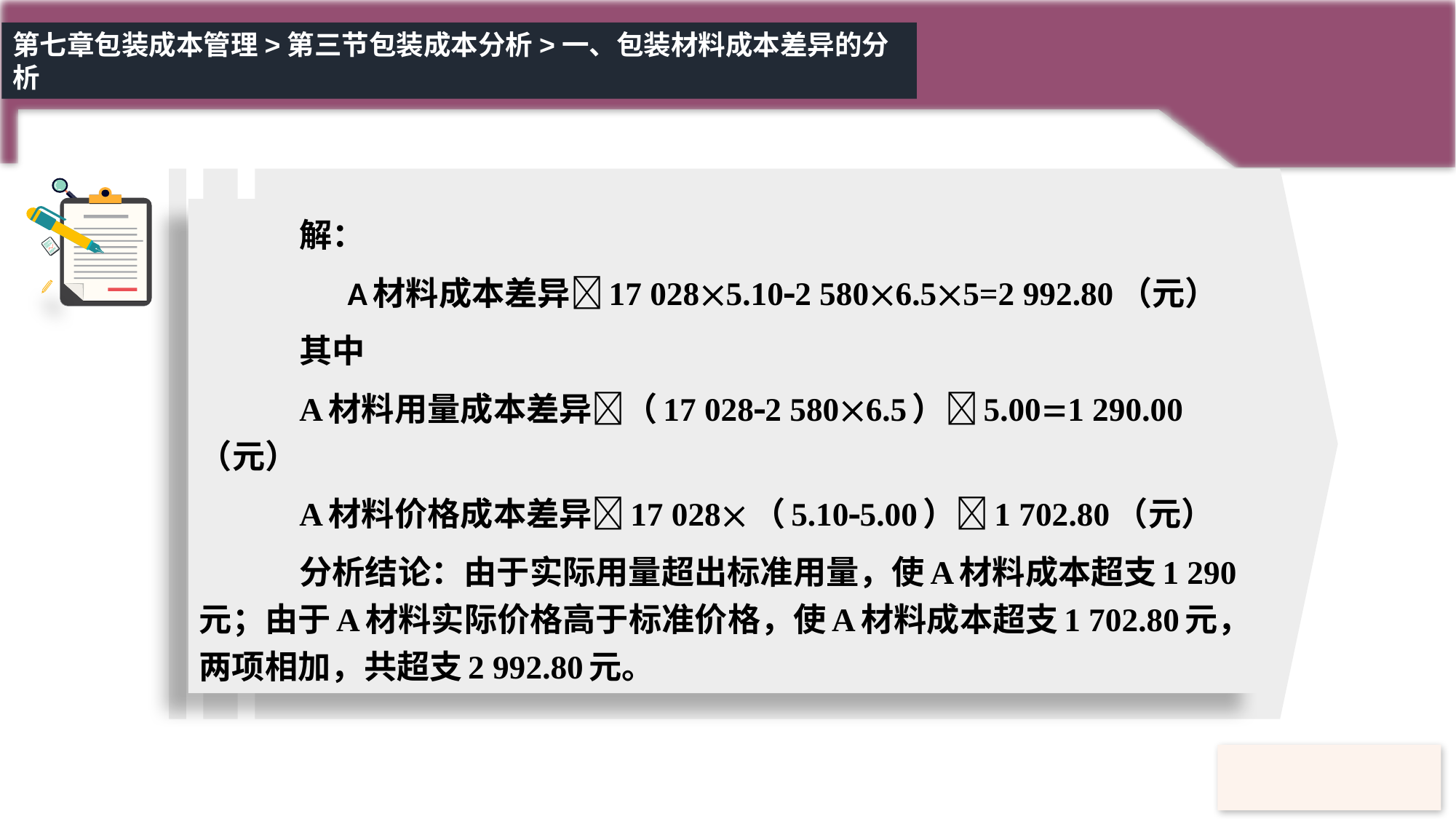

第七章包装成本管理>第三节包装成本分析>一、包装材料成本差异的分析
解：
	A材料成本差异=17 028×5.10−2 580×6.5×5=2 992.80（元）
其中
A材料用量成本差异=（17 028−2 580×6.5）×5.00=1 290.00（元）
A材料价格成本差异=17 028×（5.10−5.00）=1 702.80（元）
分析结论：由于实际用量超出标准用量，使A材料成本超支1 290元；由于A材料实际价格高于标准价格，使A材料成本超支1 702.80元，两项相加，共超支2 992.80元。